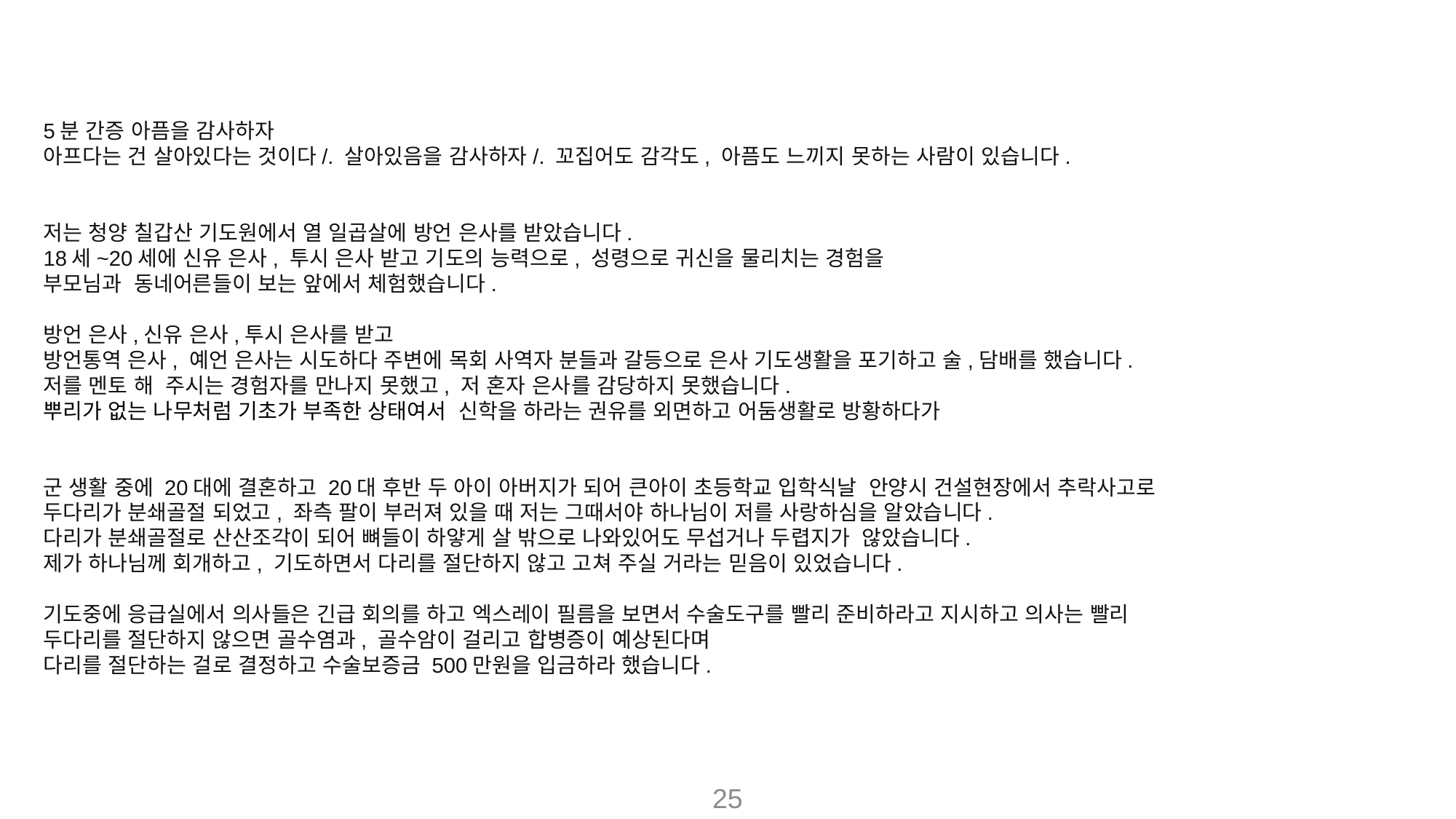

5분 간증 아픔을 감사하자
아프다는 건 살아있다는 것이다/. 살아있음을 감사하자/. 꼬집어도 감각도, 아픔도 느끼지 못하는 사람이 있습니다.

저는 청양 칠갑산 기도원에서 열 일곱살에 방언 은사를 받았습니다.
18세~20세에 신유 은사, 투시 은사 받고 기도의 능력으로, 성령으로 귀신을 물리치는 경험을
부모님과  동네어른들이 보는 앞에서 체험했습니다.
방언 은사,신유 은사,투시 은사를 받고
방언통역 은사, 예언 은사는 시도하다 주변에 목회 사역자 분들과 갈등으로 은사 기도생활을 포기하고 술,담배를 했습니다.
저를 멘토 해  주시는 경험자를 만나지 못했고, 저 혼자 은사를 감당하지 못했습니다.
뿌리가 없는 나무처럼 기초가 부족한 상태여서  신학을 하라는 권유를 외면하고 어둠생활로 방황하다가
군 생활 중에 20대에 결혼하고 20대 후반 두 아이 아버지가 되어 큰아이 초등학교 입학식날  안양시 건설현장에서 추락사고로
두다리가 분쇄골절 되었고, 좌측 팔이 부러져 있을 때 저는 그때서야 하나님이 저를 사랑하심을 알았습니다.
다리가 분쇄골절로 산산조각이 되어 뼈들이 하얗게 살 밖으로 나와있어도 무섭거나 두렵지가  않았습니다.
제가 하나님께 회개하고, 기도하면서 다리를 절단하지 않고 고쳐 주실 거라는 믿음이 있었습니다.

기도중에 응급실에서 의사들은 긴급 회의를 하고 엑스레이 필름을 보면서 수술도구를 빨리 준비하라고 지시하고 의사는 빨리
두다리를 절단하지 않으면 골수염과, 골수암이 걸리고 합병증이 예상된다며
다리를 절단하는 걸로 결정하고 수술보증금 500만원을 입금하라 했습니다.
25